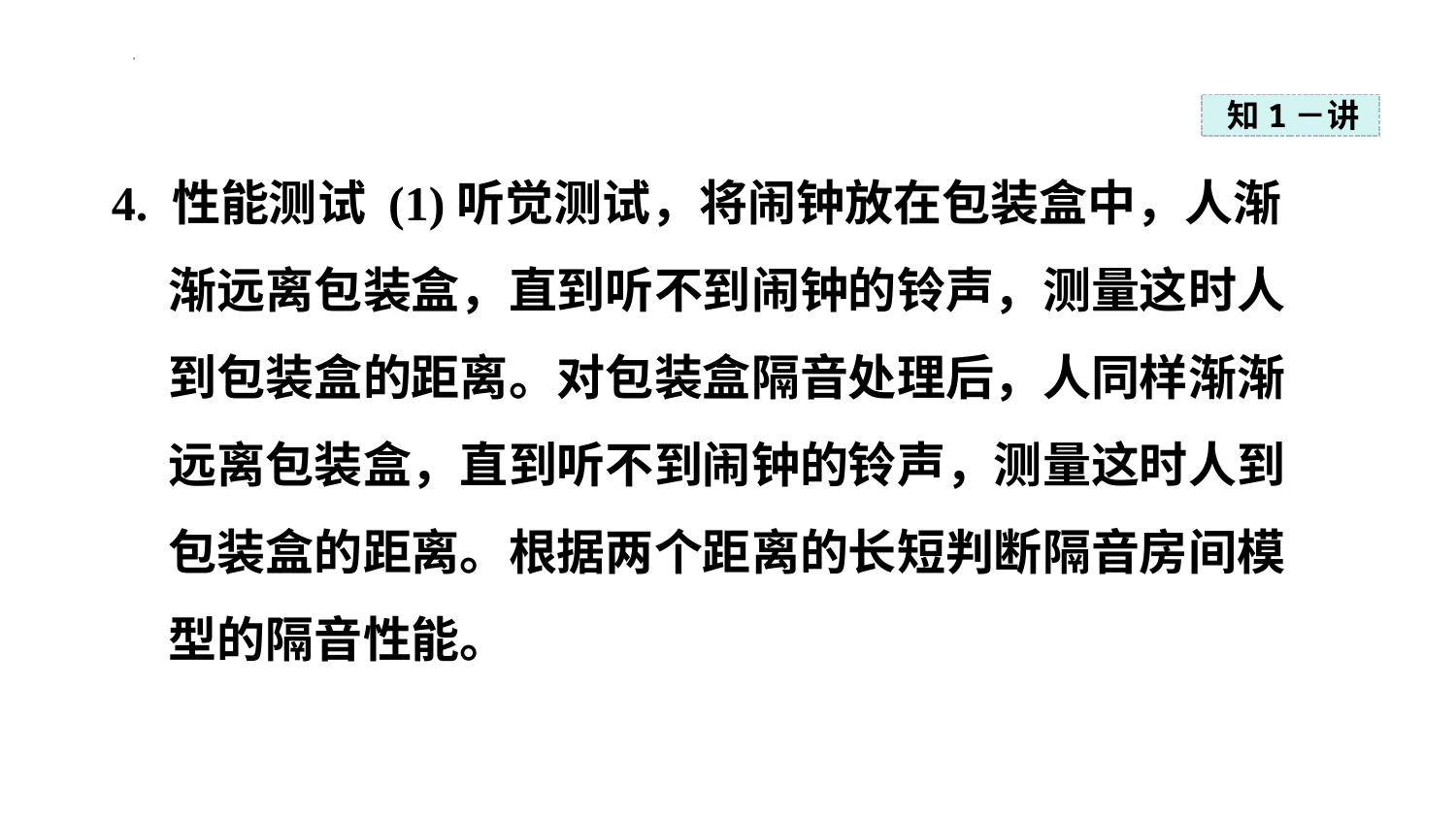

知1－讲

4. 性能测试 (1)听觉测试，将闹钟放在包装盒中，人渐渐远离包装盒，直到听不到闹钟的铃声，测量这时人到包装盒的距离。对包装盒隔音处理后，人同样渐渐远离包装盒，直到听不到闹钟的铃声，测量这时人到包装盒的距离。根据两个距离的长短判断隔音房间模型的隔音性能。